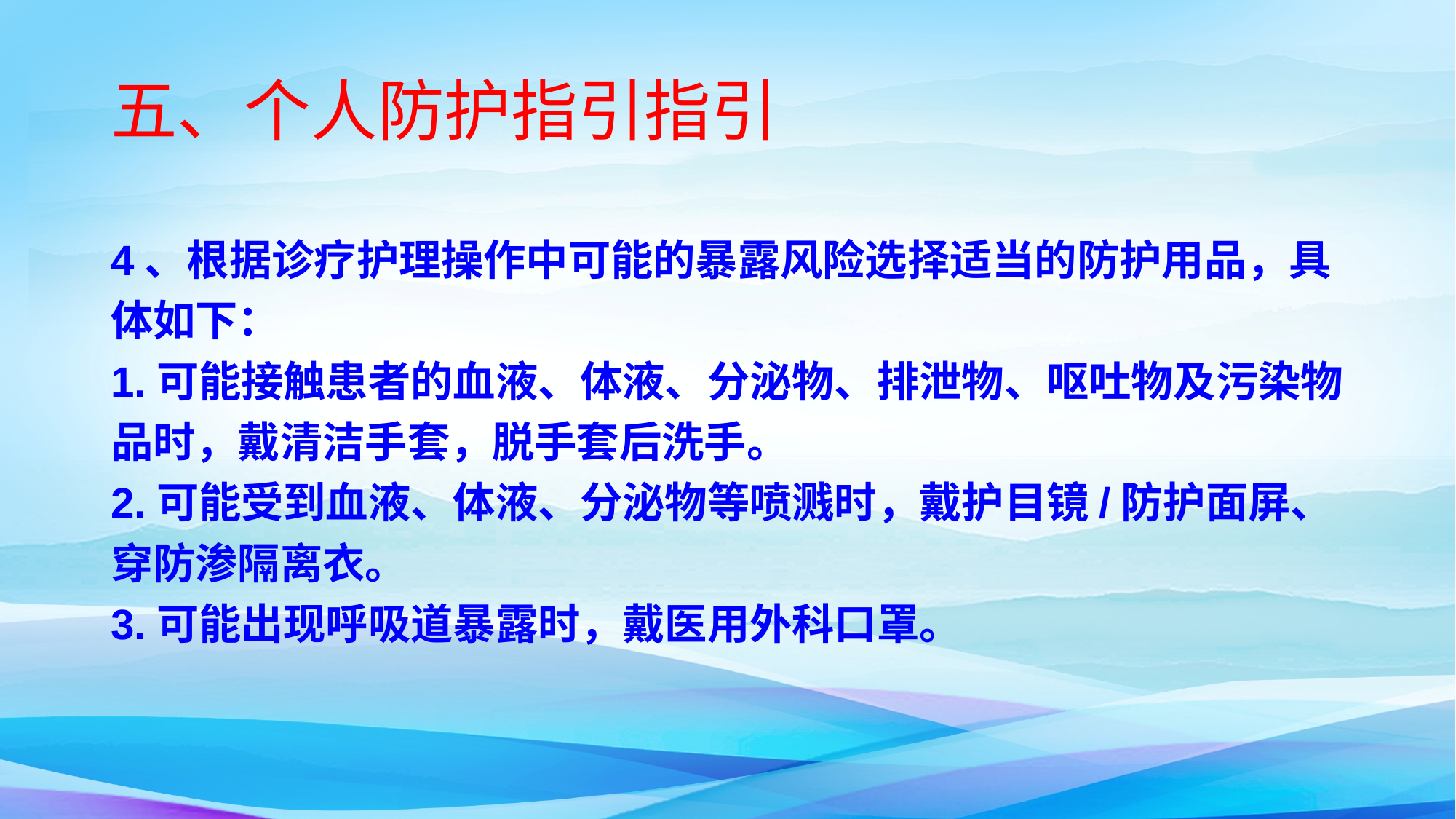

# 五、个人防护指引指引
4、根据诊疗护理操作中可能的暴露风险选择适当的防护用品，具体如下：
1.可能接触患者的血液、体液、分泌物、排泄物、呕吐物及污染物品时，戴清洁手套，脱手套后洗手。
2.可能受到血液、体液、分泌物等喷溅时，戴护目镜/防护面屏、穿防渗隔离衣。
3.可能出现呼吸道暴露时，戴医用外科口罩。